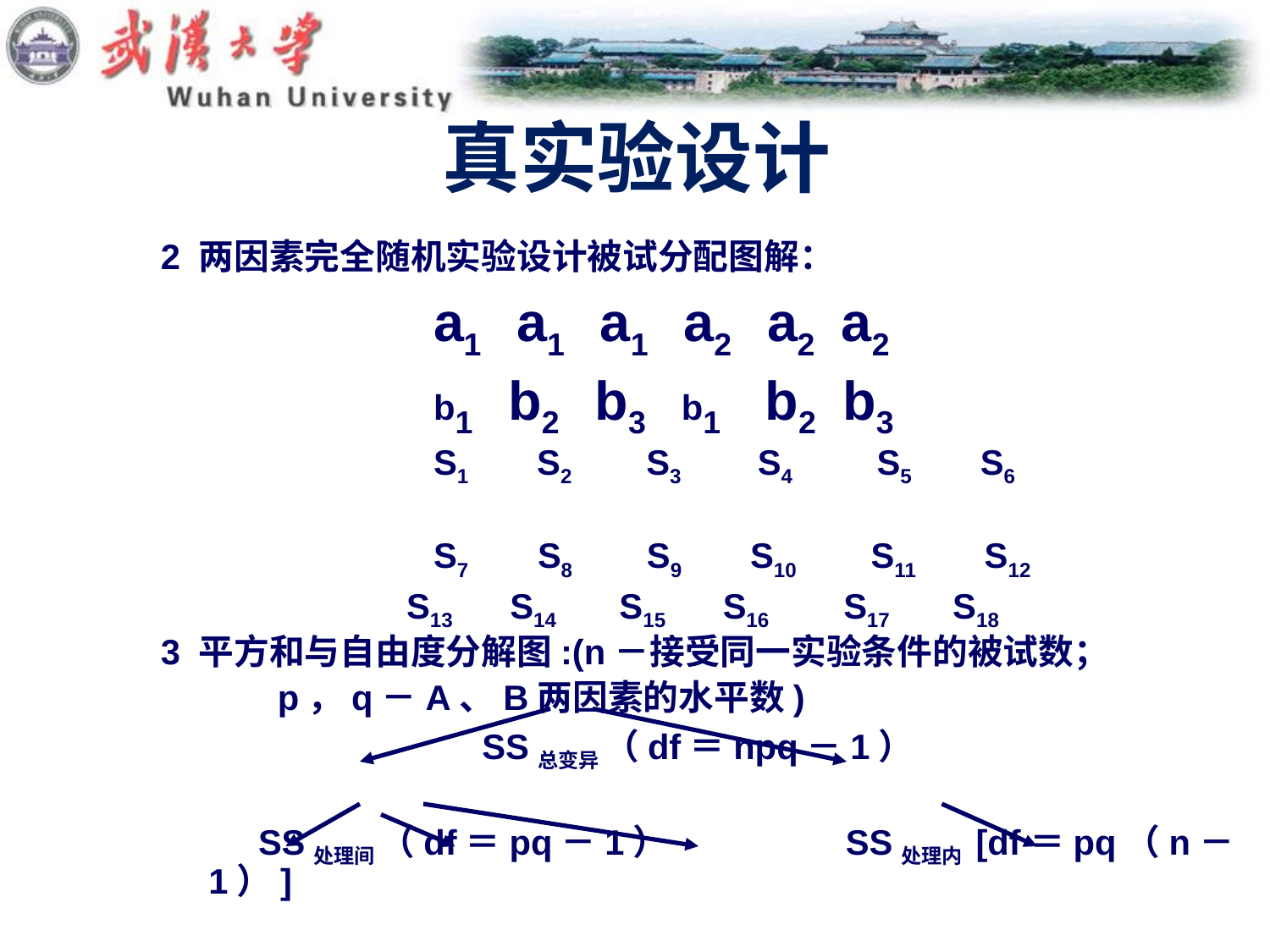

# 真实验设计
2 两因素完全随机实验设计被试分配图解：
                            a1    a1    a1    a2    a2   a2
                            b1    b2    b3    b1     b2   b3
                            S1            S2             S3            S4              S5            S6
                            S7          S8             S9            S10             S11       S12
                                           S13          S14           S15          S16             S17           S18
3 平方和与自由度分解图:(n－接受同一实验条件的被试数；
            p，q－A、B两因素的水平数)
                                 SS总变异 （df＝npq－1）

          SS处理间 （df＝pq－1）                     SS处理内 [df＝pq（n－1）]

       SSA                SSB               SSAB                      SS单元内
（df＝p－1） （df＝q－1）  [df＝(p-1)(q-1)]    [df＝pq（n－1）]